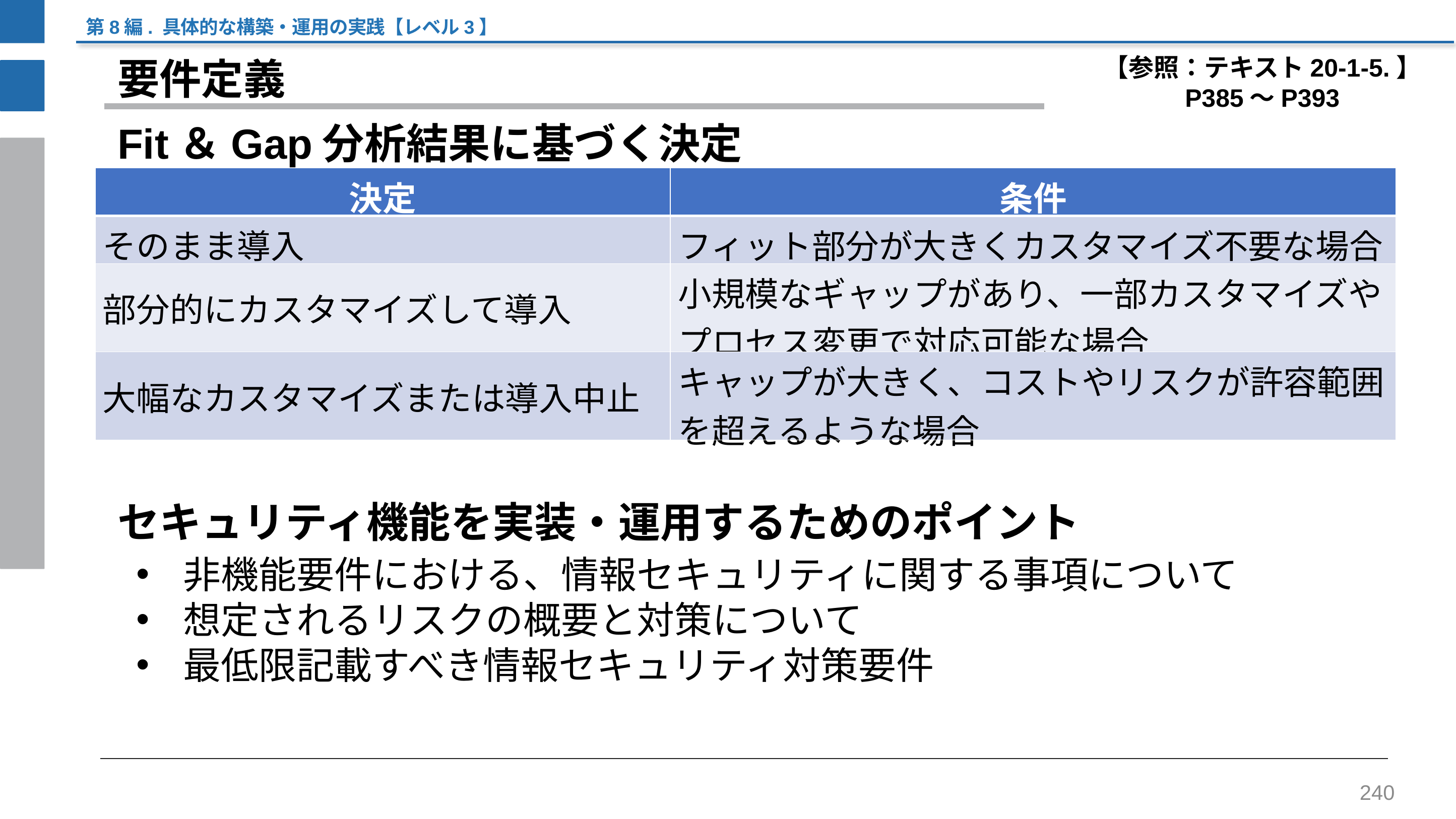

第8編. 具体的な構築・運用の実践【レベル3】
【参照：テキスト20-1-5.】
P385～P393
要件定義
Fit＆Gap分析結果に基づく決定
| 決定 | 条件 |
| --- | --- |
| そのまま導入 | フィット部分が大きくカスタマイズ不要な場合 |
| 部分的にカスタマイズして導入 | 小規模なギャップがあり、一部カスタマイズやプロセス変更で対応可能な場合 |
| 大幅なカスタマイズまたは導入中止 | キャップが大きく、コストやリスクが許容範囲を超えるような場合 |
セキュリティ機能を実装・運用するためのポイント
非機能要件における、情報セキュリティに関する事項について
想定されるリスクの概要と対策について
最低限記載すべき情報セキュリティ対策要件
240